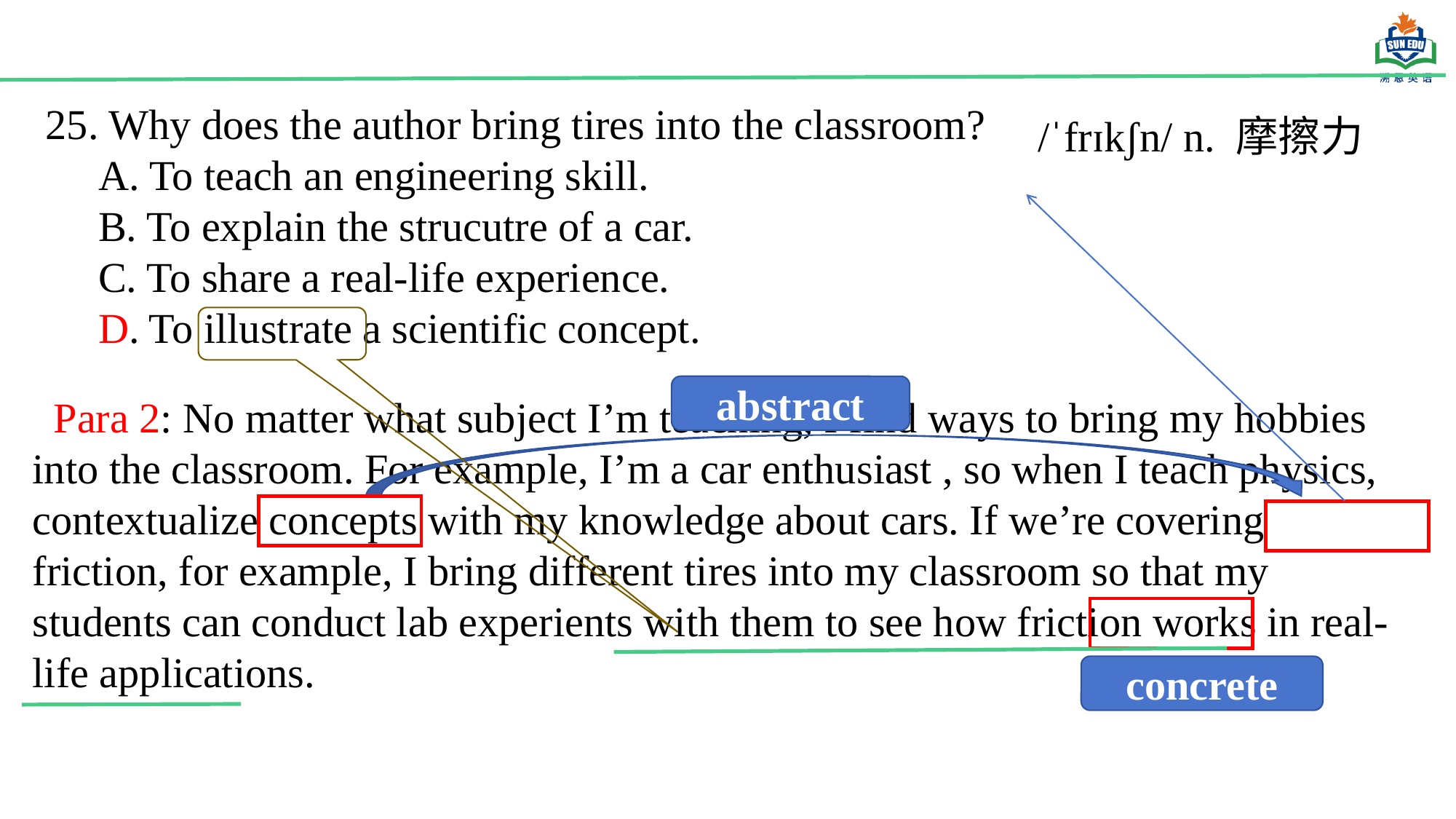

25. Why does the author bring tires into the classroom?
     A. To teach an engineering skill.
     B. To explain the strucutre of a car.
     C. To share a real-life experience.
     D. To illustrate a scientific concept.
/ˈfrɪkʃn/ n. 摩擦力

abstract
  Para 2: No matter what subject I’m teaching, I find ways to bring my hobbies into the classroom. For example, I’m a car enthusiast , so when I teach physics, contextualize concepts with my knowledge about cars. If we’re covering friction, for example, I bring different tires into my classroom so that my students can conduct lab experients with them to see how friction works in real-life applications.

concrete